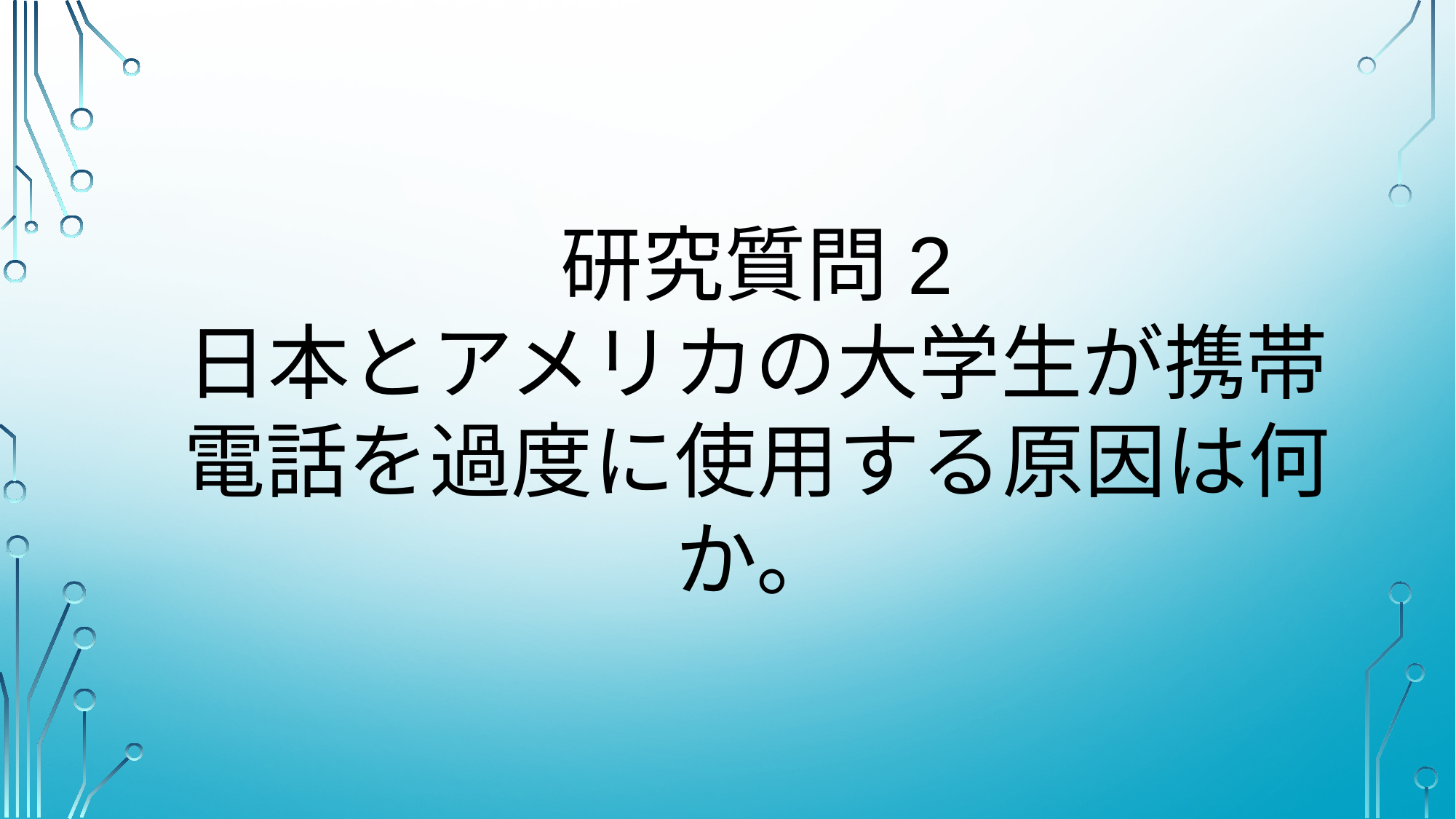

研究質問2
日本とアメリカの大学生が携帯電話を過度に使用する原因は何か。